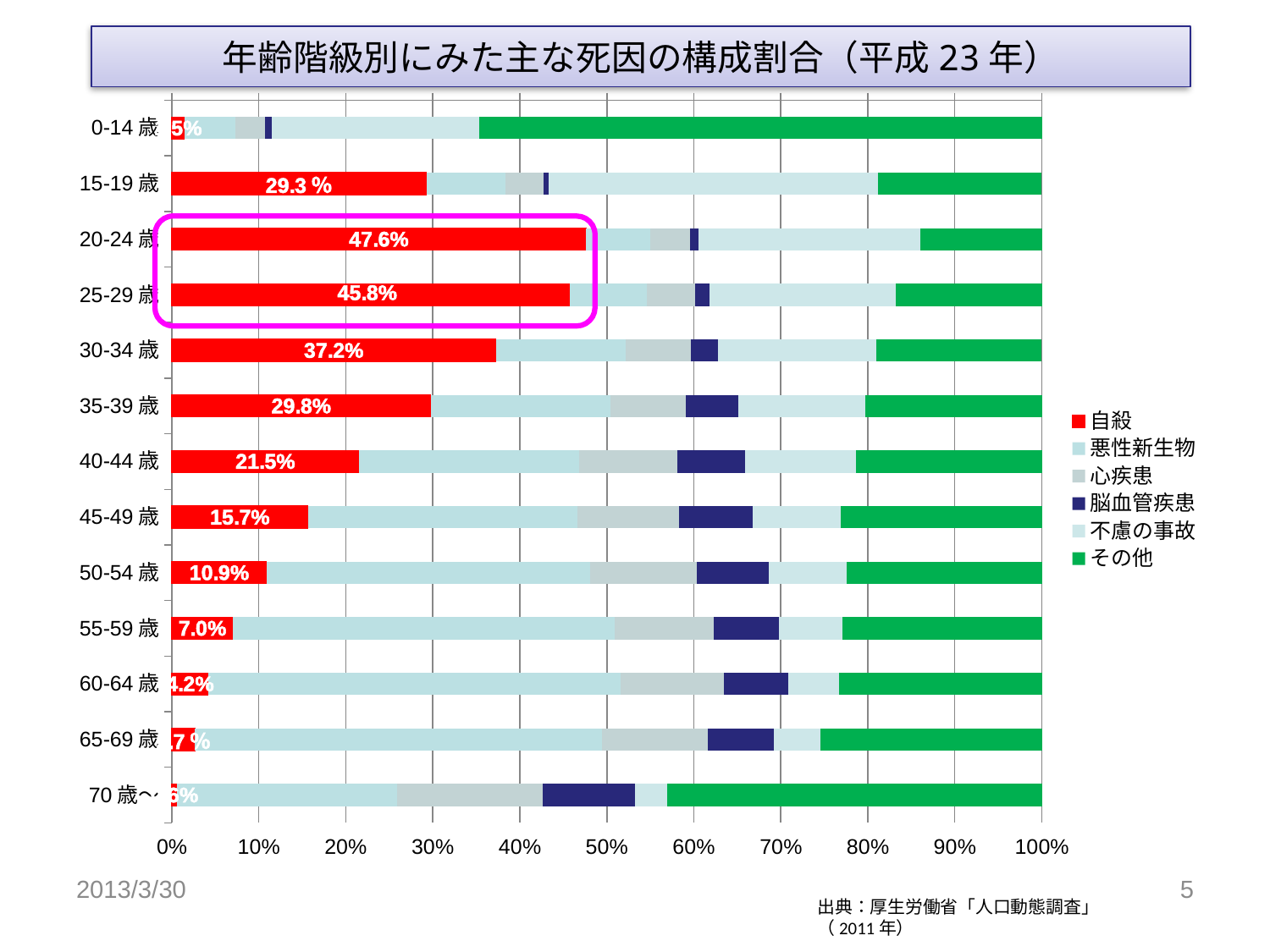

年齢階級別にみた主な死因の構成割合（平成23年）

### Chart

| Category | 自殺 | 悪性新生物 | 心疾患 | 脳血管疾患 | 不慮の事故 | その他 |
|---|---|---|---|---|---|---|
| 0-14歳 | 74.0 | 300.0 | 173.0 | 39.0 | 1216.0 | 3297.0 |
| 15-19歳 | 509.0 | 159.0 | 75.0 | 11.0 | 659.0 | 327.0 |
| 20-24歳 | 1411.0 | 220.0 | 136.0 | 28.0 | 754.0 | 415.0 |
| 25-29歳 | 1685.0 | 326.0 | 204.0 | 62.0 | 787.0 | 619.0 |
| 30-34歳 | 1831.0 | 732.0 | 370.0 | 153.0 | 893.0 | 937.0 |
| 35-39歳 | 2370.0 | 1643.0 | 696.0 | 476.0 | 1166.0 | 1613.0 |
| 40-44歳 | 2407.0 | 2836.0 | 1258.0 | 870.0 | 1432.0 | 2387.0 |
| 45-49歳 | 2348.0 | 4630.0 | 1756.0 | 1271.0 | 1516.0 | 3458.0 |
| 50-54歳 | 2447.0 | 8350.0 | 2738.0 | 1858.0 | 2011.0 | 5033.0 |
| 55-59歳 | 2628.0 | 16423.0 | 4298.0 | 2787.0 | 2743.0 | 8576.0 |
| 60-64歳 | 3019.0 | 34164.0 | 8595.0 | 5331.0 | 4232.0 | 16779.0 |
| 65-69歳 | 2200.0 | 38390.0 | 9958.0 | 6242.0 | 4418.0 | 20854.0 |
| 70歳～ | 5828.0 | 249116.0 | 164629.0 | 104719.0 | 36769.0 | 424020.0 |
2013/3/30
5
出典：厚生労働省「人口動態調査」（2011年）